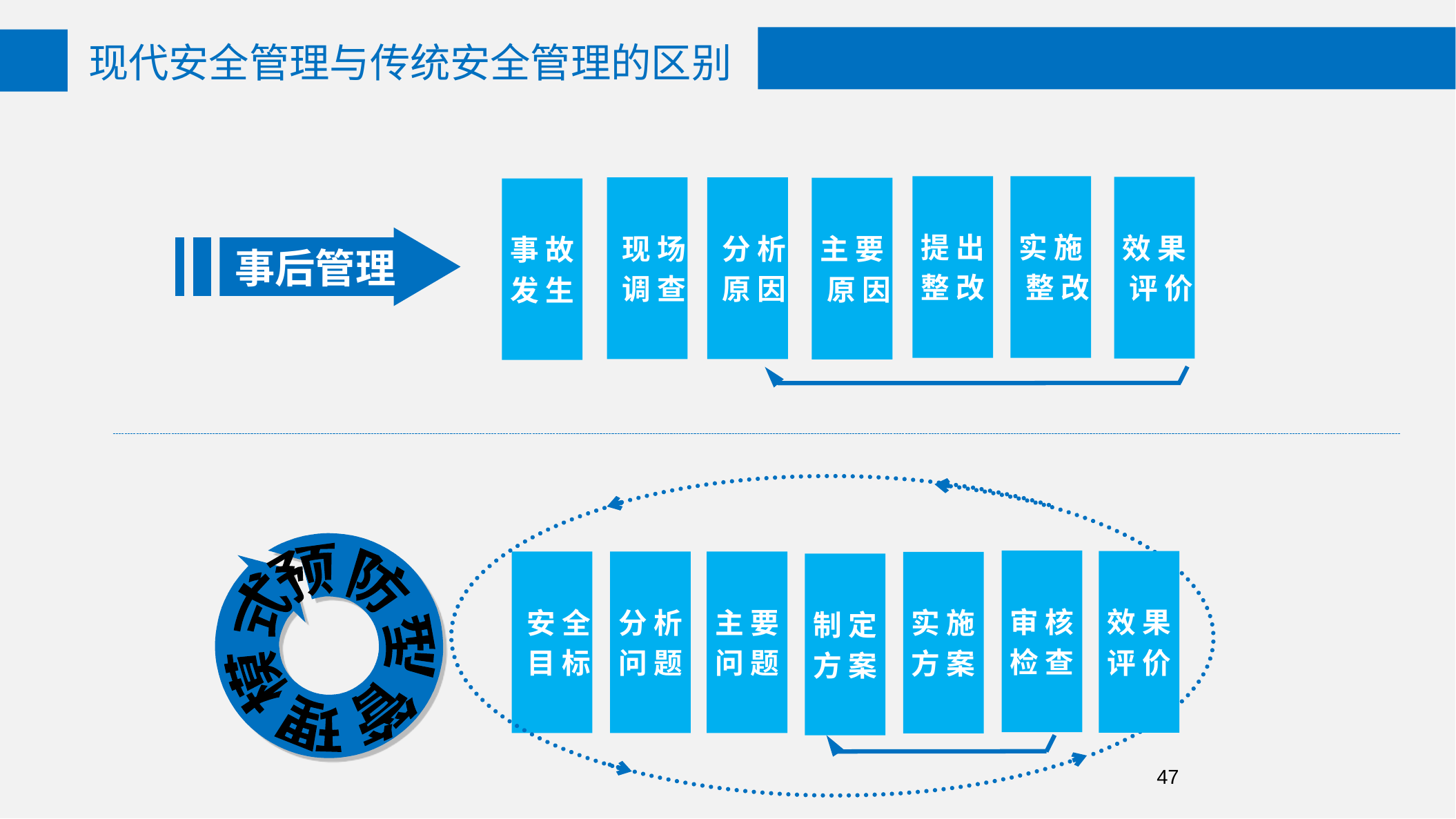

现代安全管理与传统安全管理的区别
提 出
整 改
实 施
 整 改
效 果
 评 价
 现 场
 调 查
 分 析
 原 因
主 要
 原 因
事 故
发 生
事后管理

 预 防 型 管 理 模 式
审 核
检 查
效 果
评 价
 安 全
 目 标
分 析
问 题
主 要
问 题
实 施
方 案
制 定
方 案

47